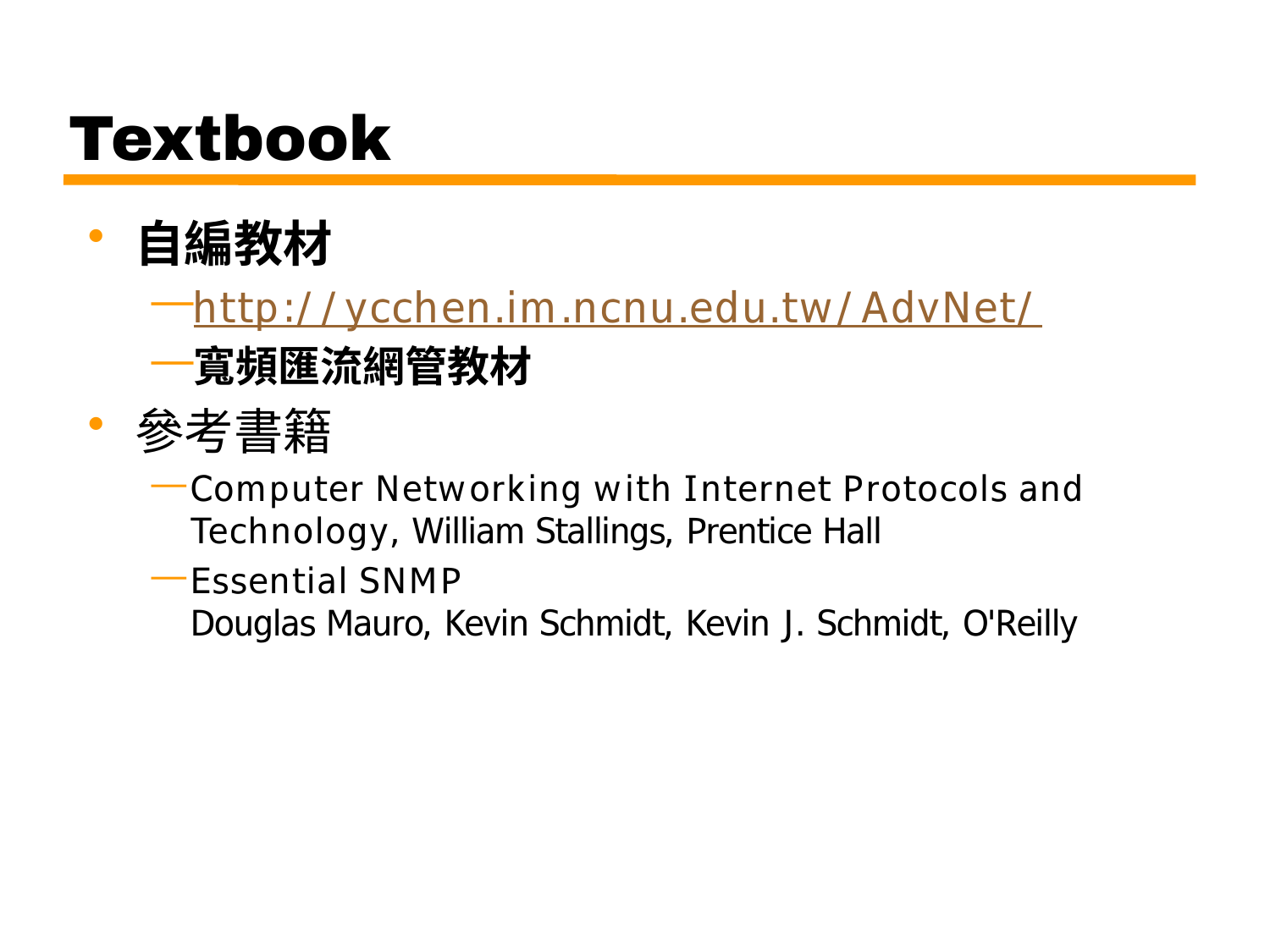

# Textbook
自編教材
http://ycchen.im.ncnu.edu.tw/AdvNet/
寬頻匯流網管教材
參考書籍
Computer Networking with Internet Protocols and Technology, William Stallings, Prentice Hall
Essential SNMP
Douglas Mauro, Kevin Schmidt, Kevin J. Schmidt, O'Reilly